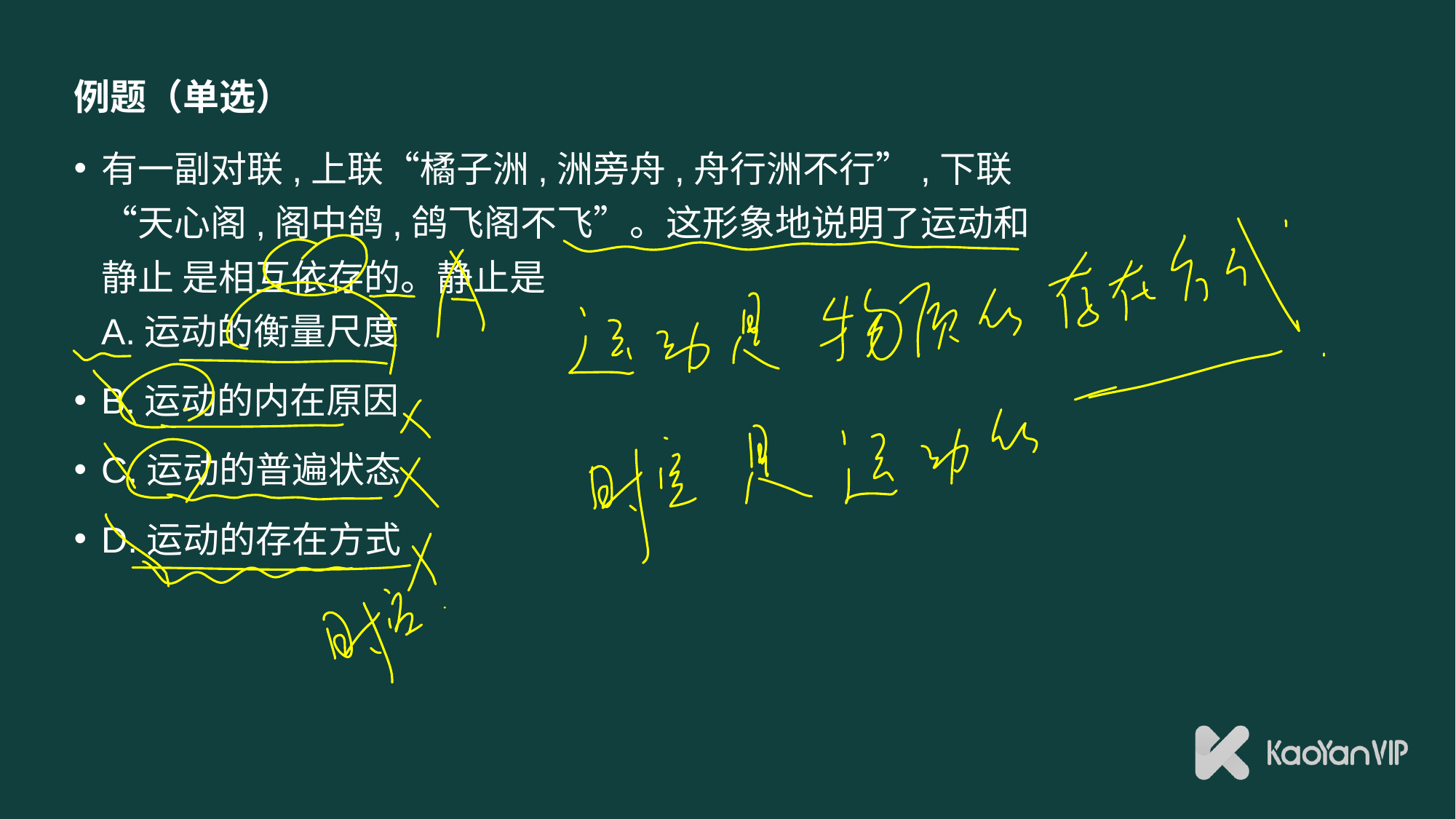

# 例题（单选）
有一副对联,上联“橘子洲,洲旁舟,舟行洲不行”,下联“天心阁,阁中鸽,鸽飞阁不飞”。这形象地说明了运动和静止 是相互依存的。静止是
A.运动的衡量尺度
B.运动的内在原因
C.运动的普遍状态
D.运动的存在方式